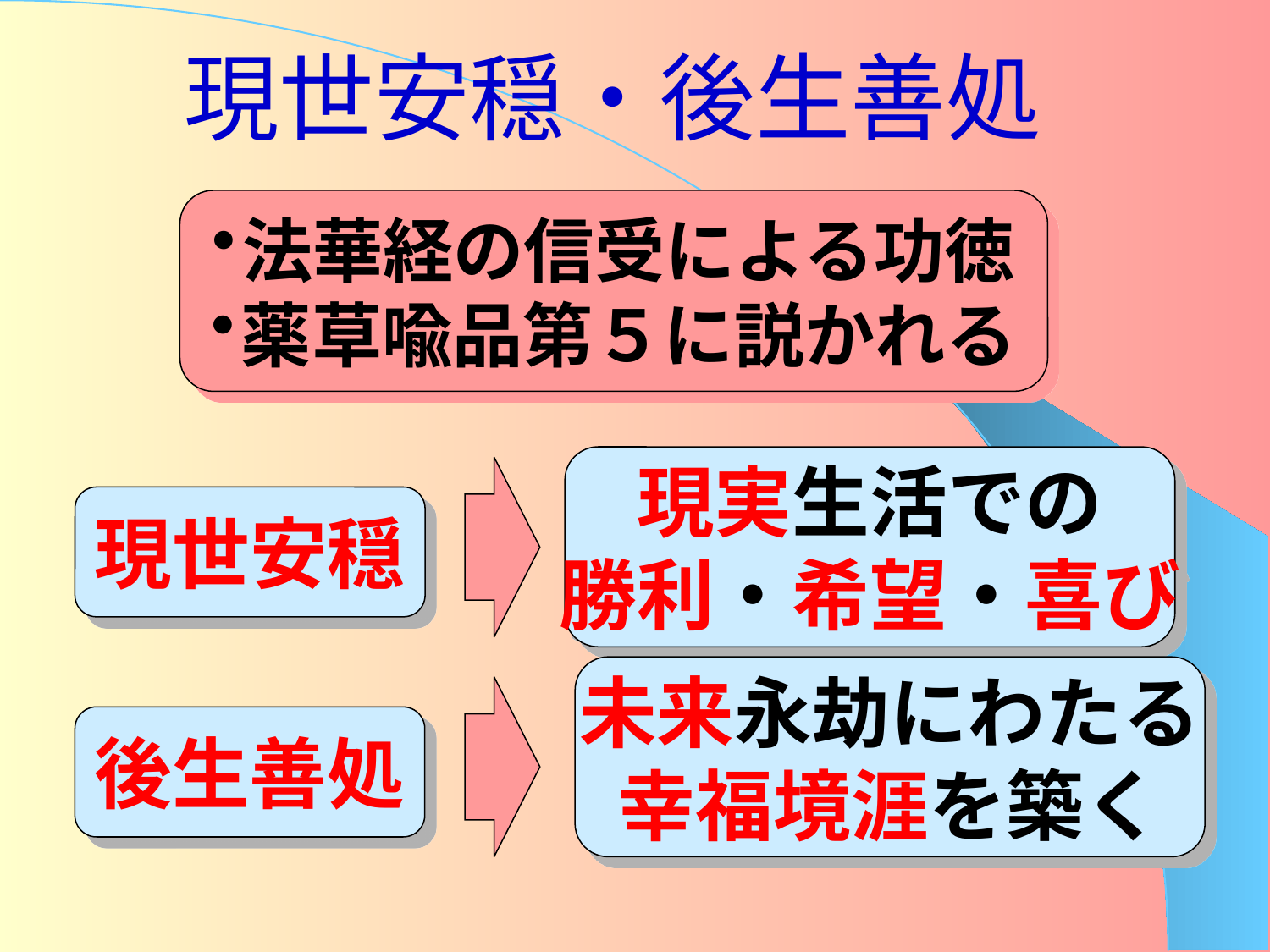

# 現世安穏・後生善処
法華経の信受による功徳
薬草喩品第５に説かれる
現実生活での
勝利・希望・喜び
現世安穏

未来永劫にわたる
幸福境涯を築く
後生善処